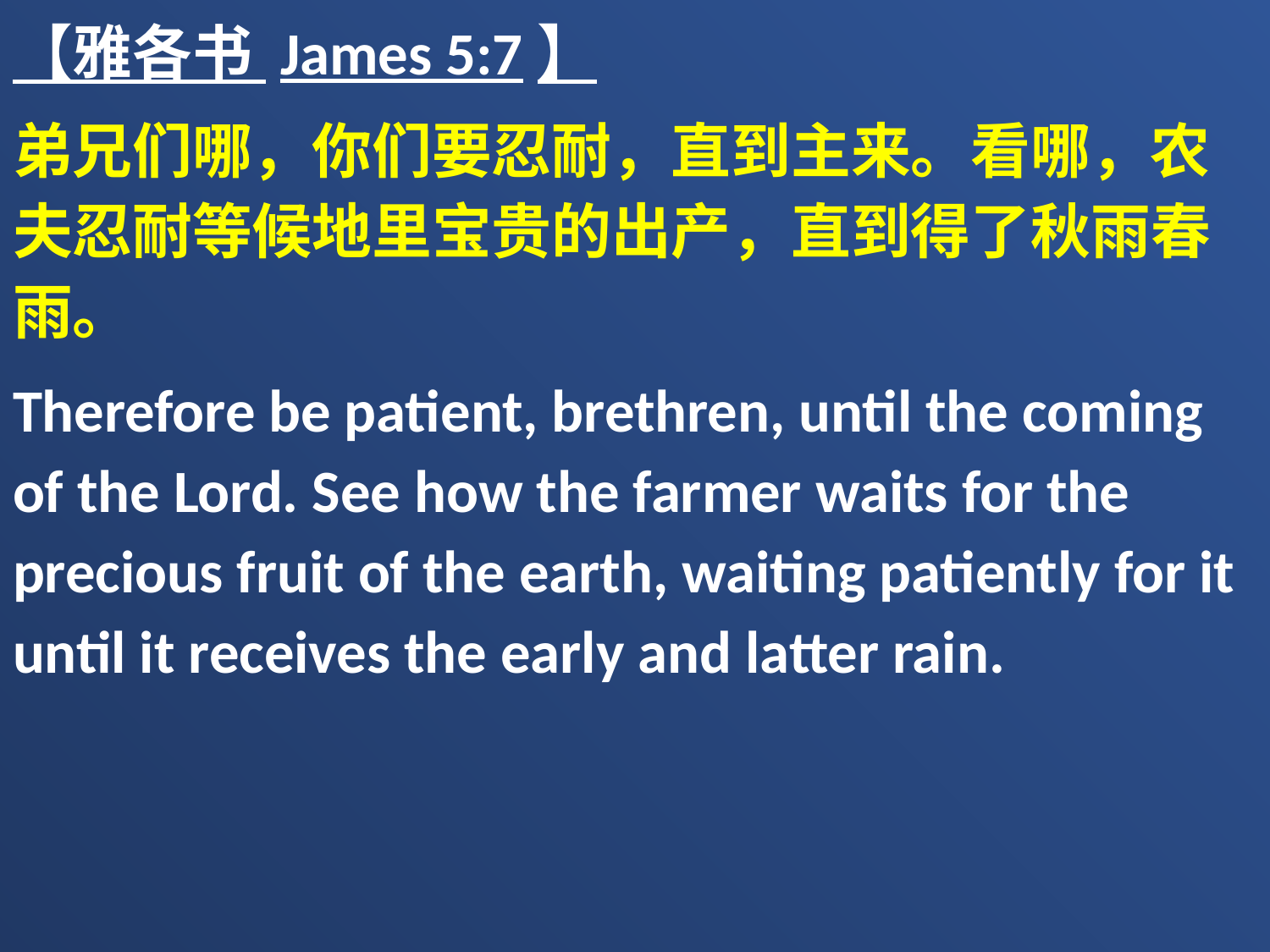

【雅各书 James 5:7】
弟兄们哪，你们要忍耐，直到主来。看哪，农夫忍耐等候地里宝贵的出产，直到得了秋雨春雨。
Therefore be patient, brethren, until the coming of the Lord. See how the farmer waits for the precious fruit of the earth, waiting patiently for it until it receives the early and latter rain.